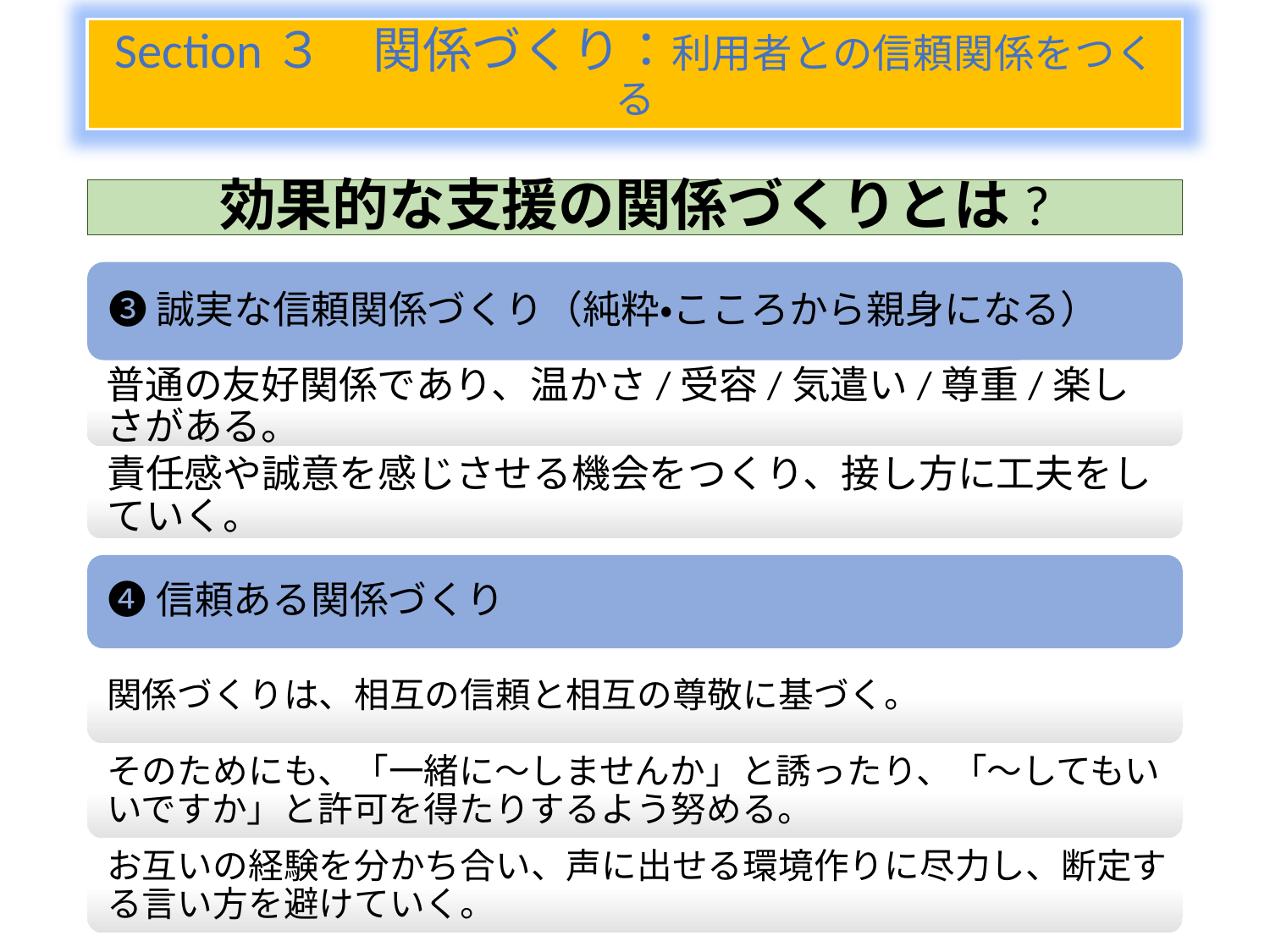

Section３　関係づくり：利用者との信頼関係をつくる
# 効果的な支援の関係づくりとは?
❸誠実な信頼関係づくり（純粋・こころから親身になる）
普通の友好関係であり、温かさ/受容/気遣い/尊重/楽しさがある。
責任感や誠意を感じさせる機会をつくり、接し方に工夫をしていく。
❹信頼ある関係づくり
関係づくりは、相互の信頼と相互の尊敬に基づく。
そのためにも、「一緒に～しませんか」と誘ったり、「～してもいいですか」と許可を得たりするよう努める。
お互いの経験を分かち合い、声に出せる環境作りに尽力し、断定する言い方を避けていく。
22